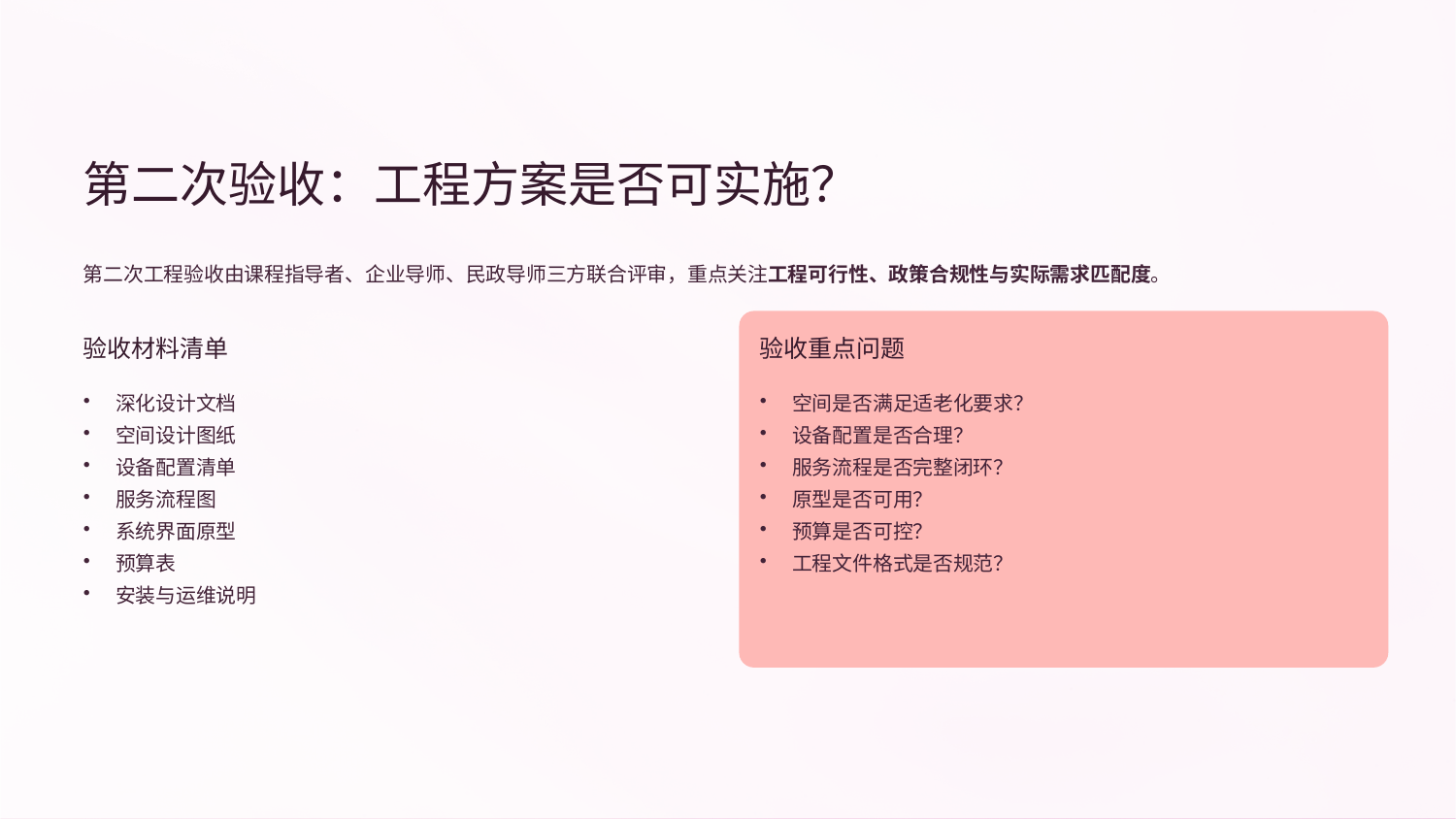

第二次验收：工程方案是否可实施？
第二次工程验收由课程指导者、企业导师、民政导师三方联合评审，重点关注工程可行性、政策合规性与实际需求匹配度。

验收材料清单
验收重点问题
深化设计文档
空间设计图纸
设备配置清单
服务流程图
系统界面原型
预算表
安装与运维说明
空间是否满足适老化要求？
设备配置是否合理？
服务流程是否完整闭环？
原型是否可用？
预算是否可控？
工程文件格式是否规范？